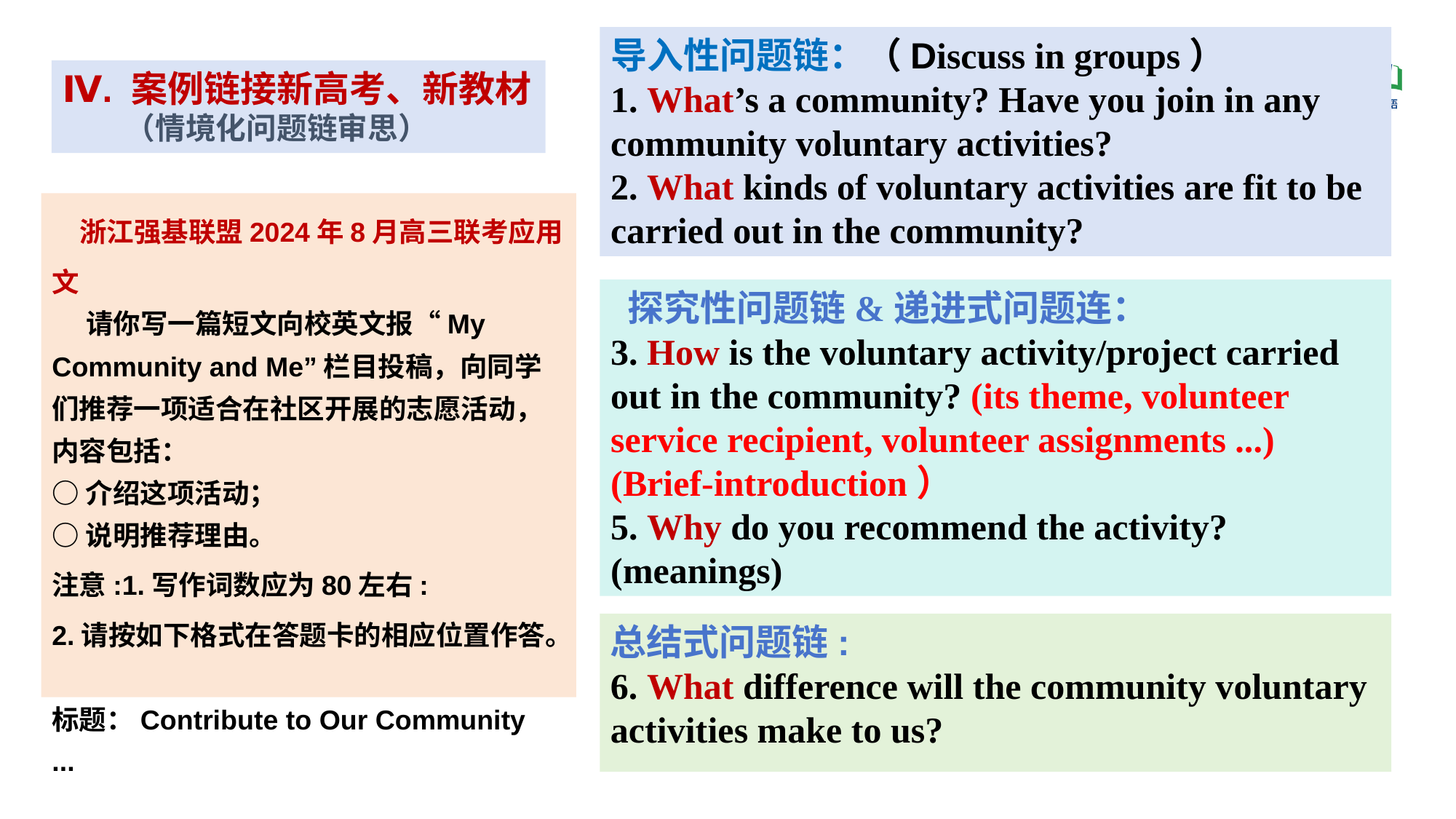

导入性问题链：（Discuss in groups）
1. What’s a community? Have you join in any community voluntary activities?
2. What kinds of voluntary activities are fit to be carried out in the community?
Ⅳ. 案例链接新高考、新教材
        （情境化问题链审思）

   浙江强基联盟2024年8月高三联考应用文
    请你写一篇短文向校英文报“My Community and Me”栏目投稿，向同学们推荐一项适合在社区开展的志愿活动，内容包括：
○介绍这项活动；
○说明推荐理由。
注意:1.写作词数应为80左右:
2.请按如下格式在答题卡的相应位置作答。

标题：Contribute to Our Community
...
 探究性问题链&递进式问题连：
3. How is the voluntary activity/project carried out in the community? (its theme, volunteer service recipient, volunteer assignments ...) (Brief-introduction）
5. Why do you recommend the activity? (meanings)
总结式问题链:
6. What difference will the community voluntary activities make to us?